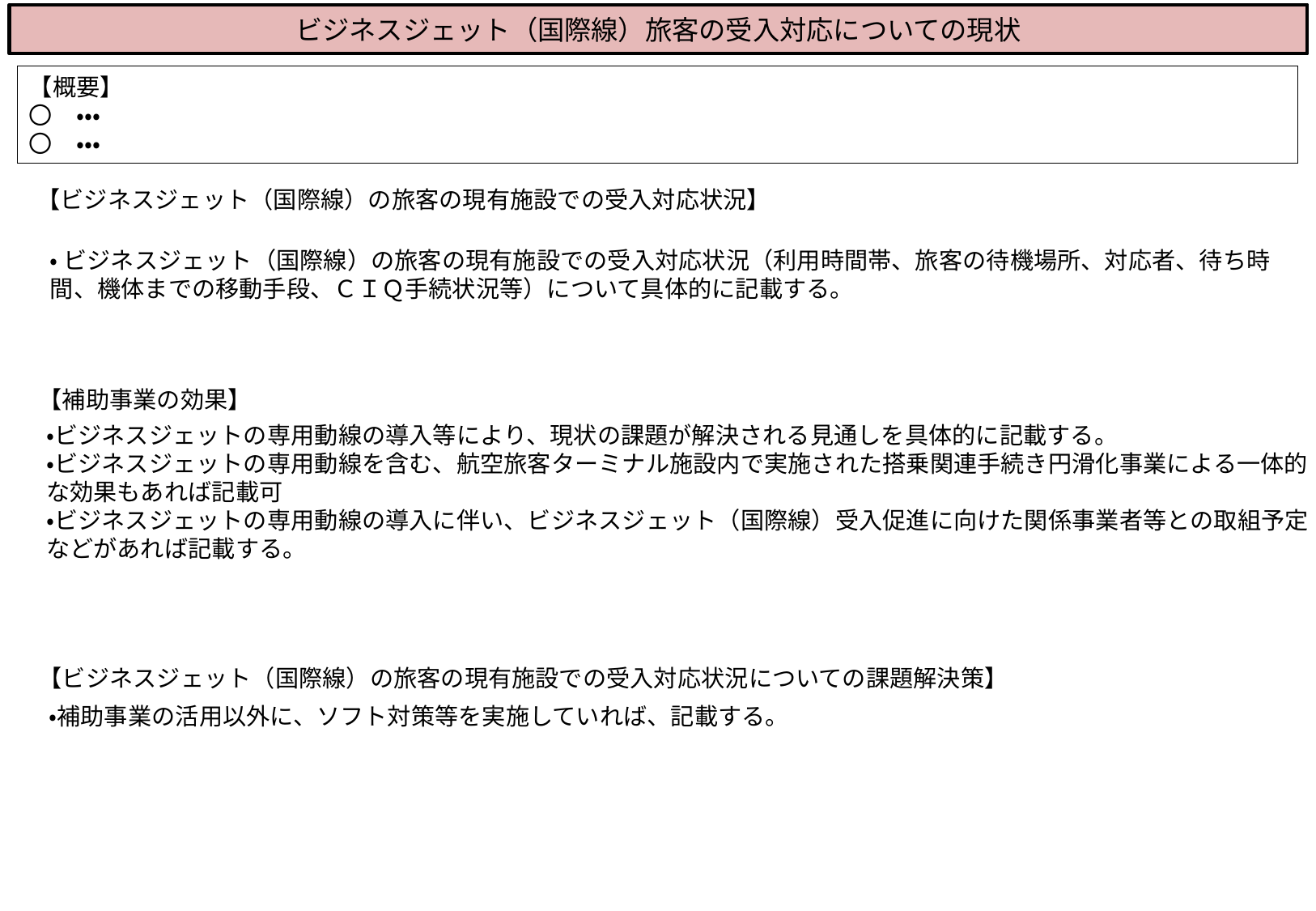

ビジネスジェット（国際線）旅客の受入対応についての現状
【概要】
〇　・・・
〇　・・・
【ビジネスジェット（国際線）の旅客の現有施設での受入対応状況】
・ ビジネスジェット（国際線）の旅客の現有施設での受入対応状況（利用時間帯、旅客の待機場所、対応者、待ち時間、機体までの移動手段、ＣＩＱ手続状況等）について具体的に記載する。
【補助事業の効果】
・ビジネスジェットの専用動線の導入等により、現状の課題が解決される見通しを具体的に記載する。
・ビジネスジェットの専用動線を含む、航空旅客ターミナル施設内で実施された搭乗関連手続き円滑化事業による一体的な効果もあれば記載可
・ビジネスジェットの専用動線の導入に伴い、ビジネスジェット（国際線）受入促進に向けた関係事業者等との取組予定などがあれば記載する。
【ビジネスジェット（国際線）の旅客の現有施設での受入対応状況についての課題解決策】
・補助事業の活用以外に、ソフト対策等を実施していれば、記載する。